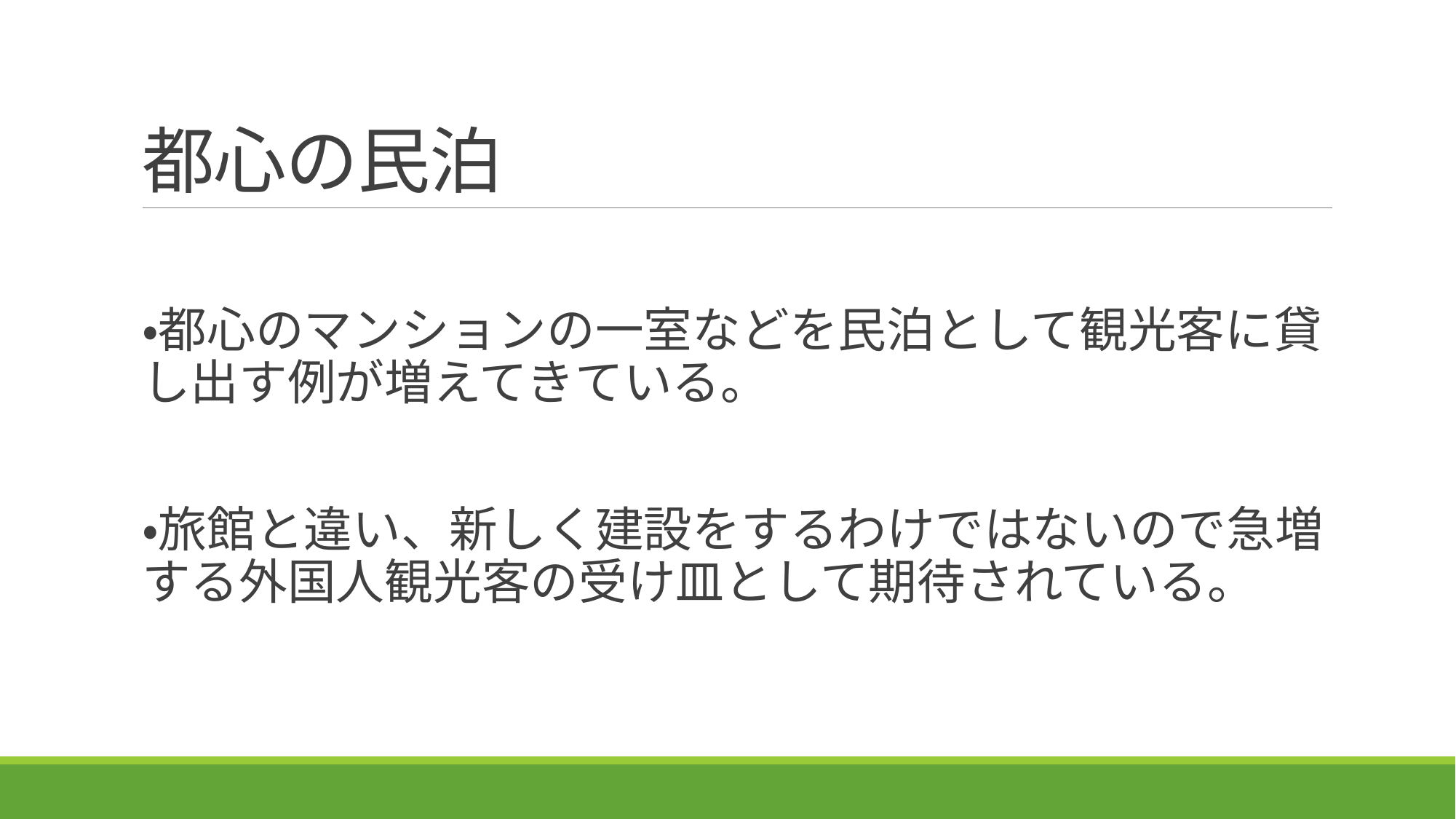

# 都心の民泊

・都心のマンションの一室などを民泊として観光客に貸し出す例が増えてきている。

・旅館と違い、新しく建設をするわけではないので急増する外国人観光客の受け皿として期待されている。